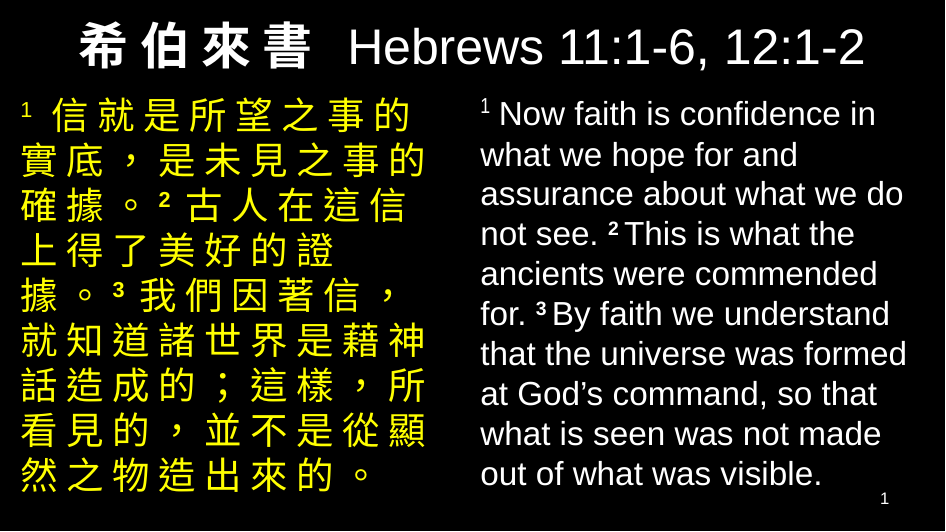

# 希 伯 來 書  Hebrews 11:1-6, 12:1-2
1 Now faith is confidence in what we hope for and assurance about what we do not see. 2 This is what the ancients were commended for. 3 By faith we understand that the universe was formed at God’s command, so that what is seen was not made out of what was visible.

1 信 就 是 所 望 之 事 的 實 底 ， 是 未 見 之 事 的 確 據 。2 古 人 在 這 信 上 得 了 美 好 的 證 據 。3 我 們 因 著 信 ， 就 知 道 諸 世 界 是 藉 神 話 造 成 的 ； 這 樣 ， 所 看 見 的 ， 並 不 是 從 顯 然 之 物 造 出 來 的 。

1